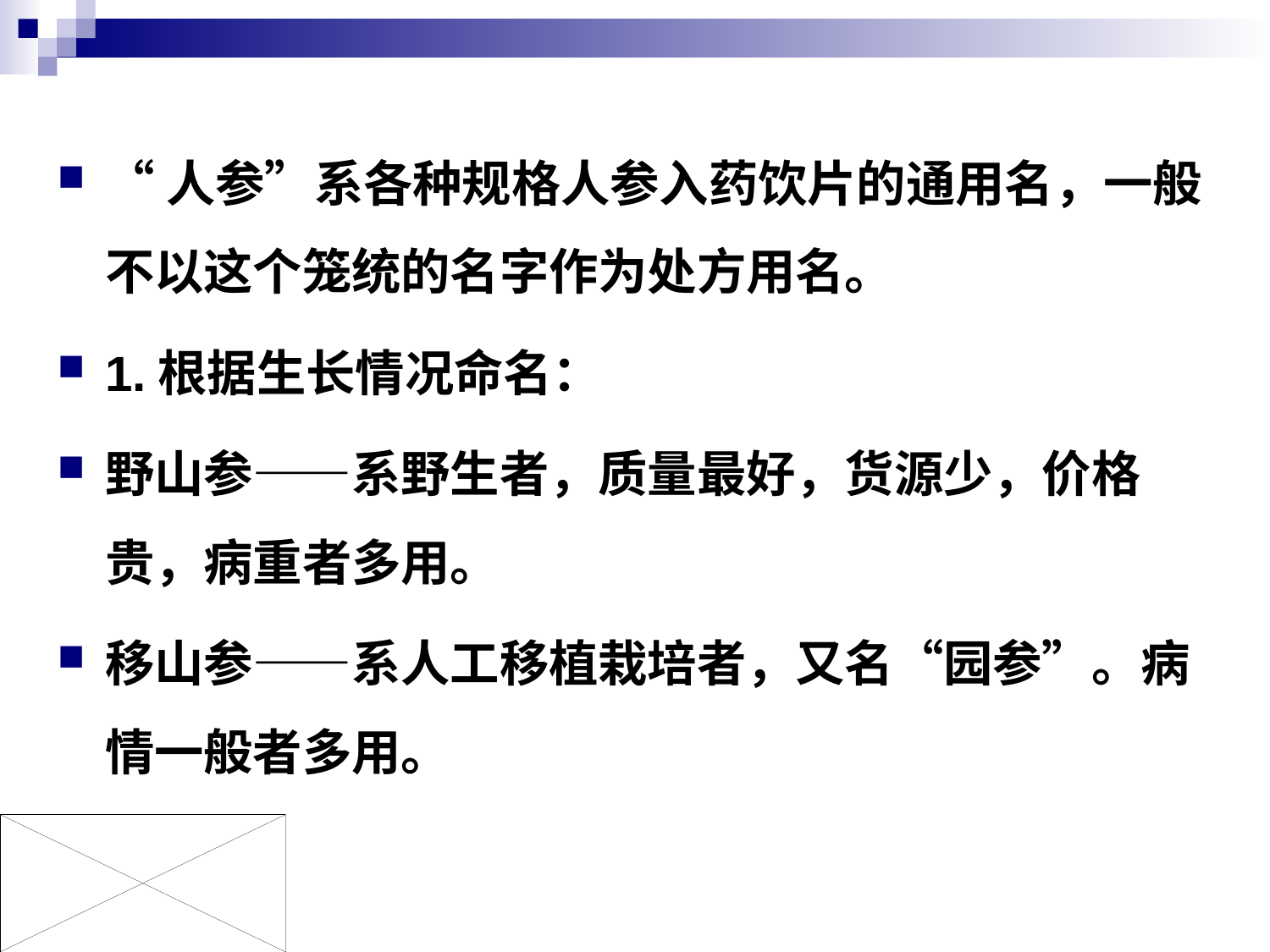

# “人参”系各种规格人参入药饮片的通用名，一般不以这个笼统的名字作为处方用名。
1.根据生长情况命名：
野山参——系野生者，质量最好，货源少，价格贵，病重者多用。
移山参——系人工移植栽培者，又名“园参”。病情一般者多用。